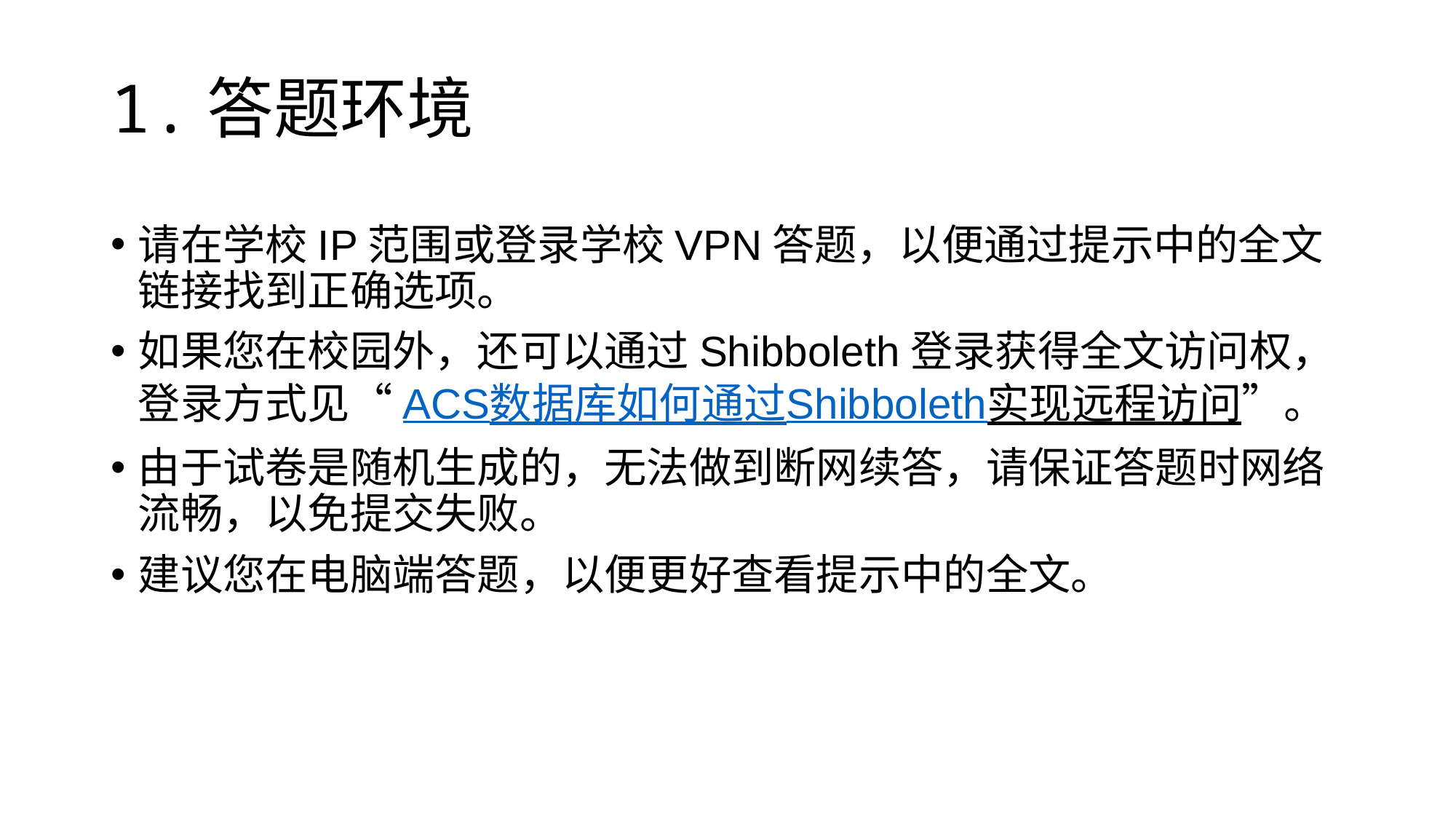

# 1.答题环境
请在学校IP范围或登录学校VPN答题，以便通过提示中的全文链接找到正确选项。
如果您在校园外，还可以通过Shibboleth登录获得全文访问权，登录方式见“ACS数据库如何通过Shibboleth实现远程访问”。
由于试卷是随机生成的，无法做到断网续答，请保证答题时网络流畅，以免提交失败。
建议您在电脑端答题，以便更好查看提示中的全文。